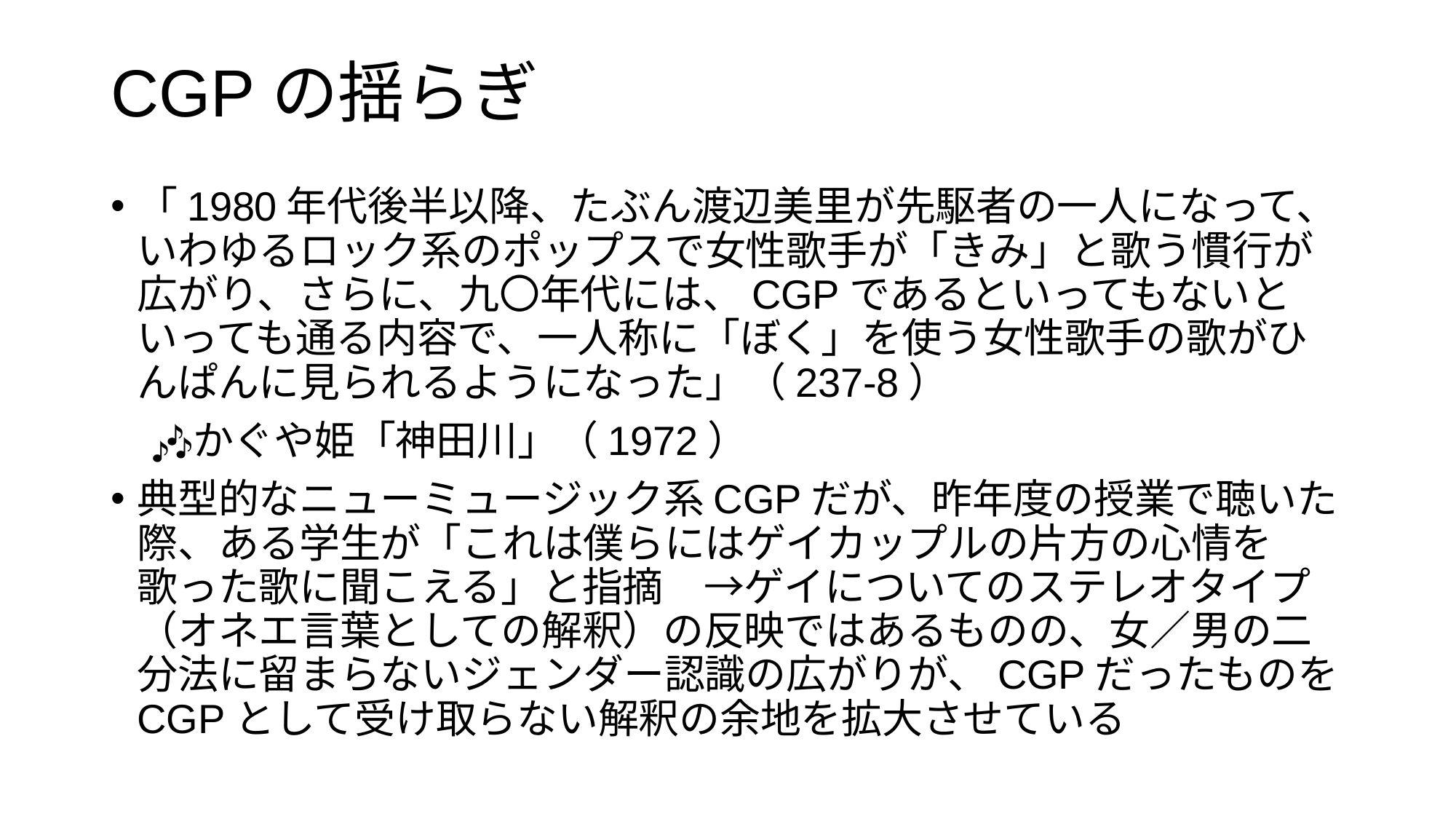

# CGPの揺らぎ
「1980年代後半以降、たぶん渡辺美里が先駆者の一人になって、いわゆるロック系のポップスで女性歌手が「きみ」と歌う慣行が広がり、さらに、九〇年代には、CGPであるといってもないといっても通る内容で、一人称に「ぼく」を使う女性歌手の歌がひんぱんに見られるようになった」（237-8）
　🎶かぐや姫「神田川」（1972）
典型的なニューミュージック系CGPだが、昨年度の授業で聴いた際、ある学生が「これは僕らにはゲイカップルの片方の心情を歌った歌に聞こえる」と指摘　→ゲイについてのステレオタイプ（オネエ言葉としての解釈）の反映ではあるものの、女／男の二分法に留まらないジェンダー認識の広がりが、CGPだったものをCGPとして受け取らない解釈の余地を拡大させている